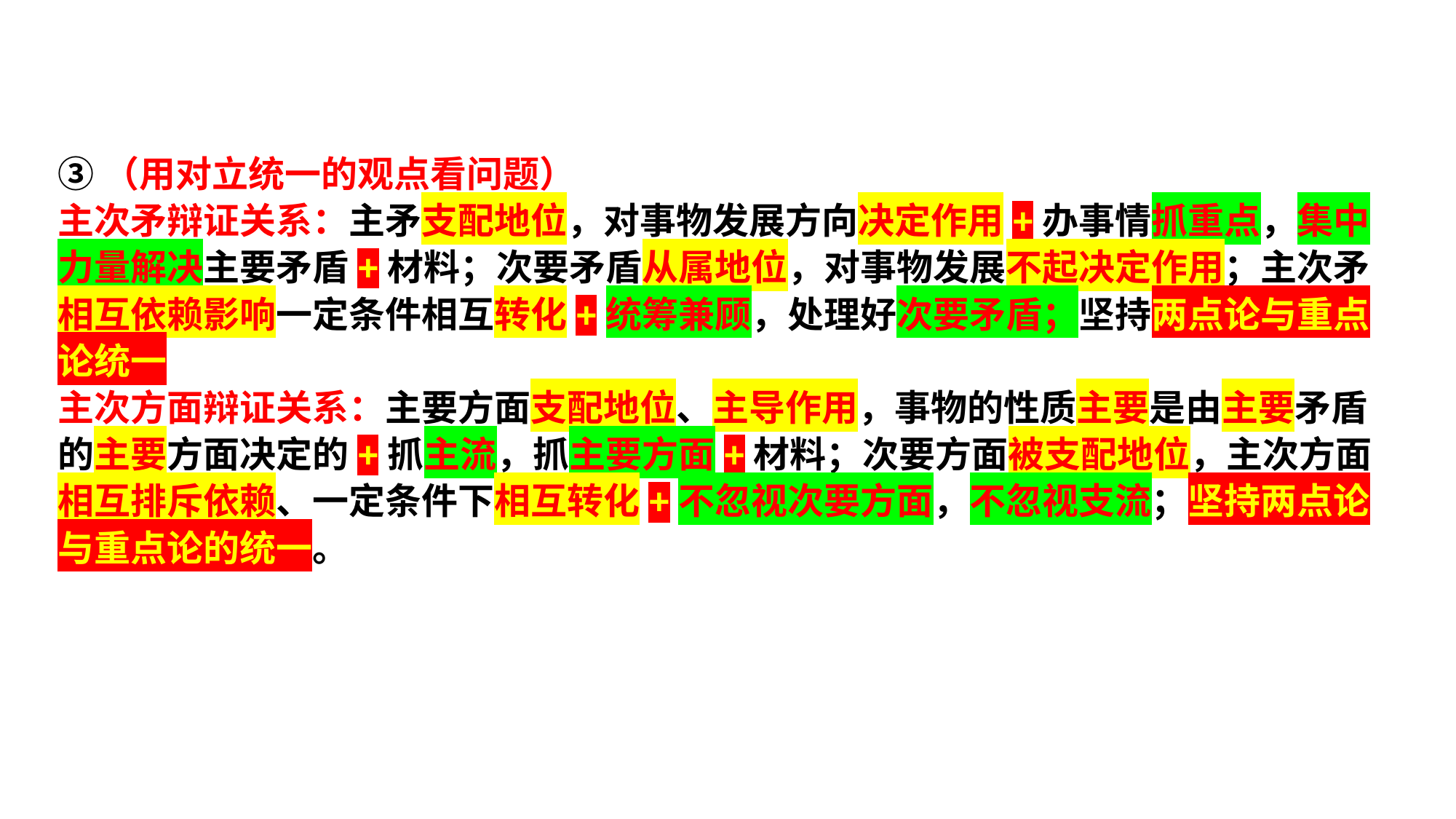

③（用对立统一的观点看问题）
主次矛辩证关系：主矛支配地位，对事物发展方向决定作用+办事情抓重点，集中力量解决主要矛盾+材料；次要矛盾从属地位，对事物发展不起决定作用；主次矛相互依赖影响一定条件相互转化+统筹兼顾，处理好次要矛盾；坚持两点论与重点论统一
主次方面辩证关系：主要方面支配地位、主导作用，事物的性质主要是由主要矛盾的主要方面决定的+抓主流，抓主要方面+材料；次要方面被支配地位，主次方面相互排斥依赖、一定条件下相互转化+不忽视次要方面，不忽视支流；坚持两点论与重点论的统一。